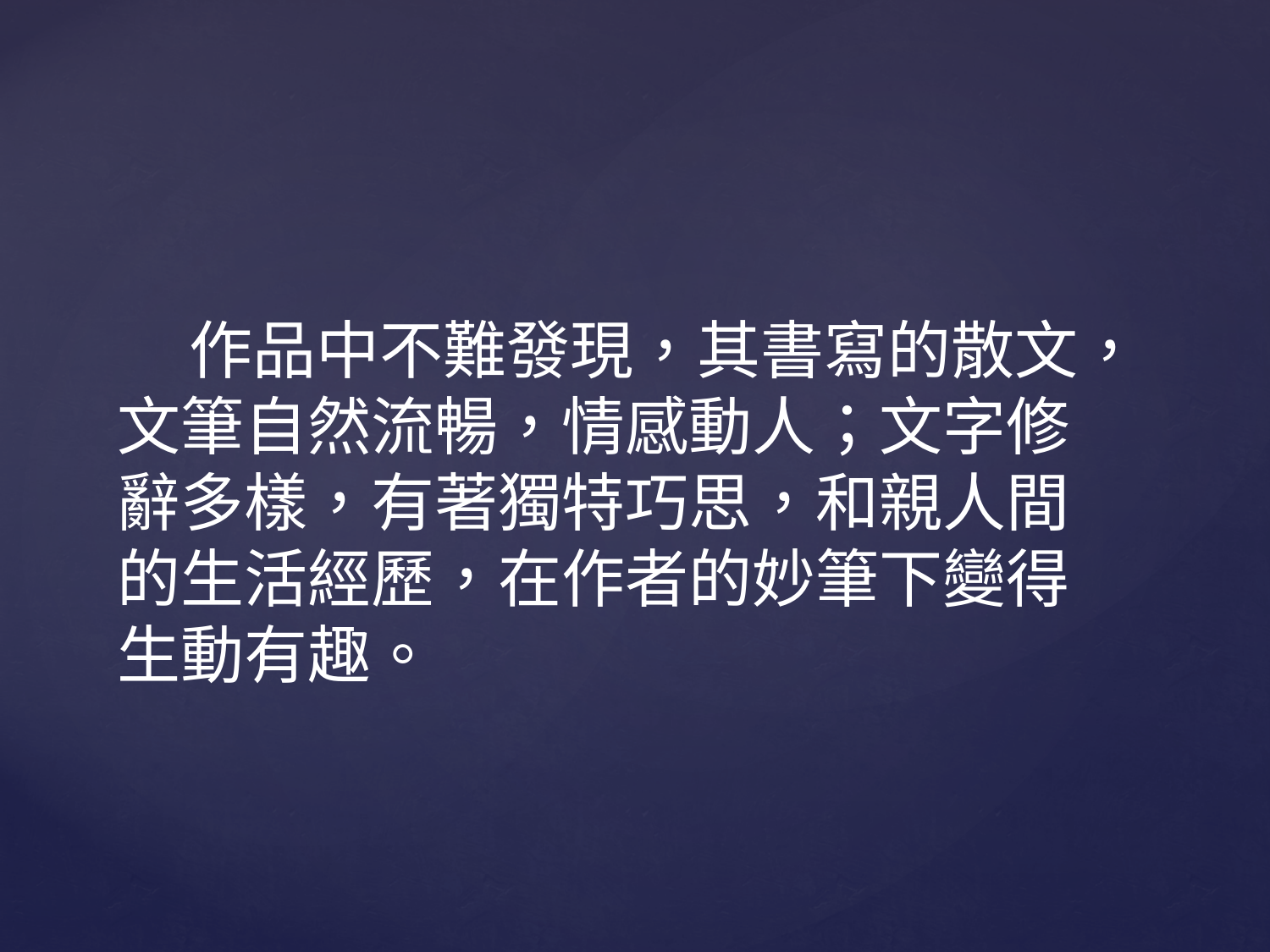

作品中不難發現，其書寫的散文，文筆自然流暢，情感動人；文字修辭多樣，有著獨特巧思，和親人間的生活經歷，在作者的妙筆下變得生動有趣。